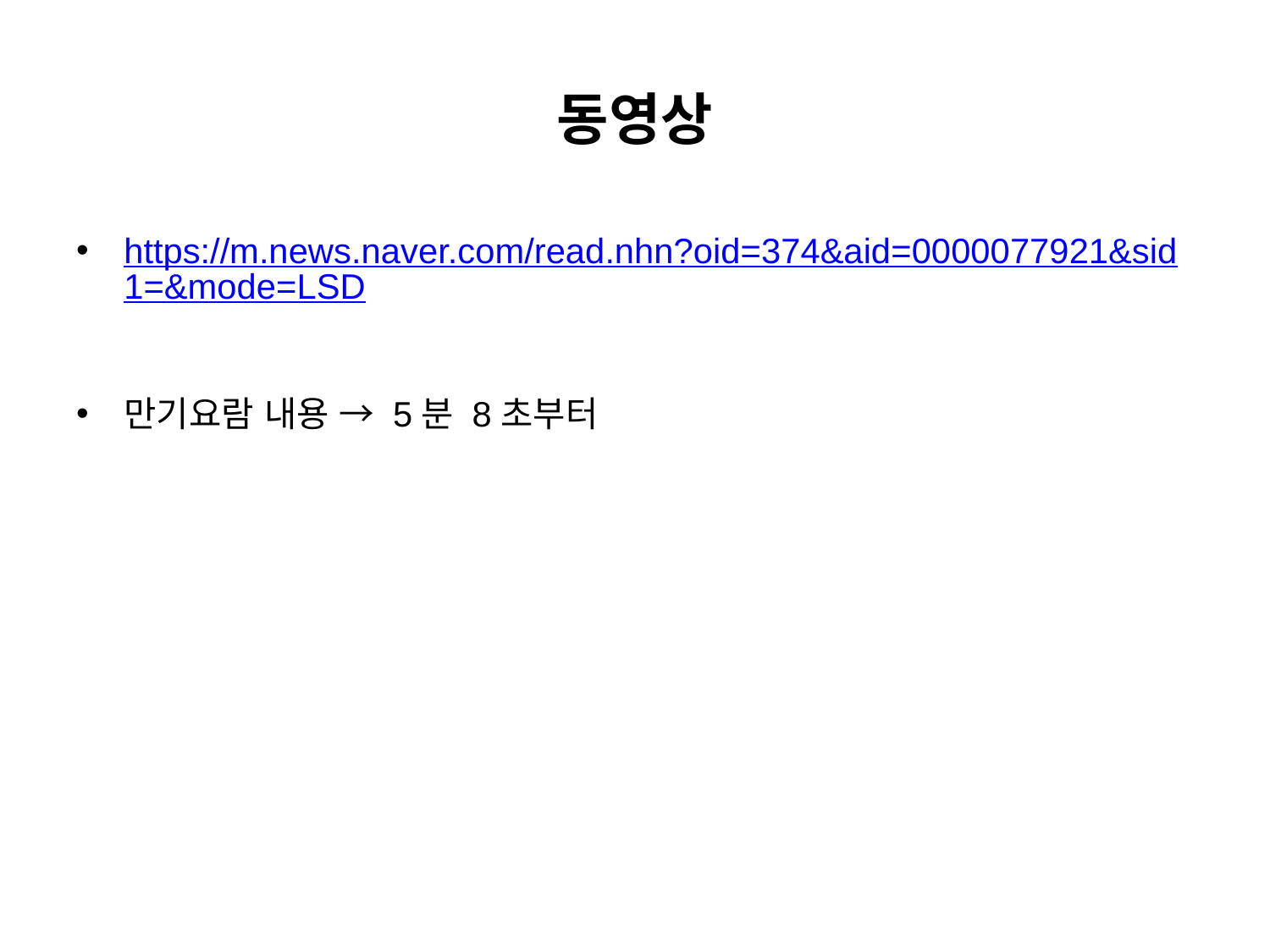

# 동영상
https://m.news.naver.com/read.nhn?oid=374&aid=0000077921&sid1=&mode=LSD

만기요람 내용 → 5분 8초부터